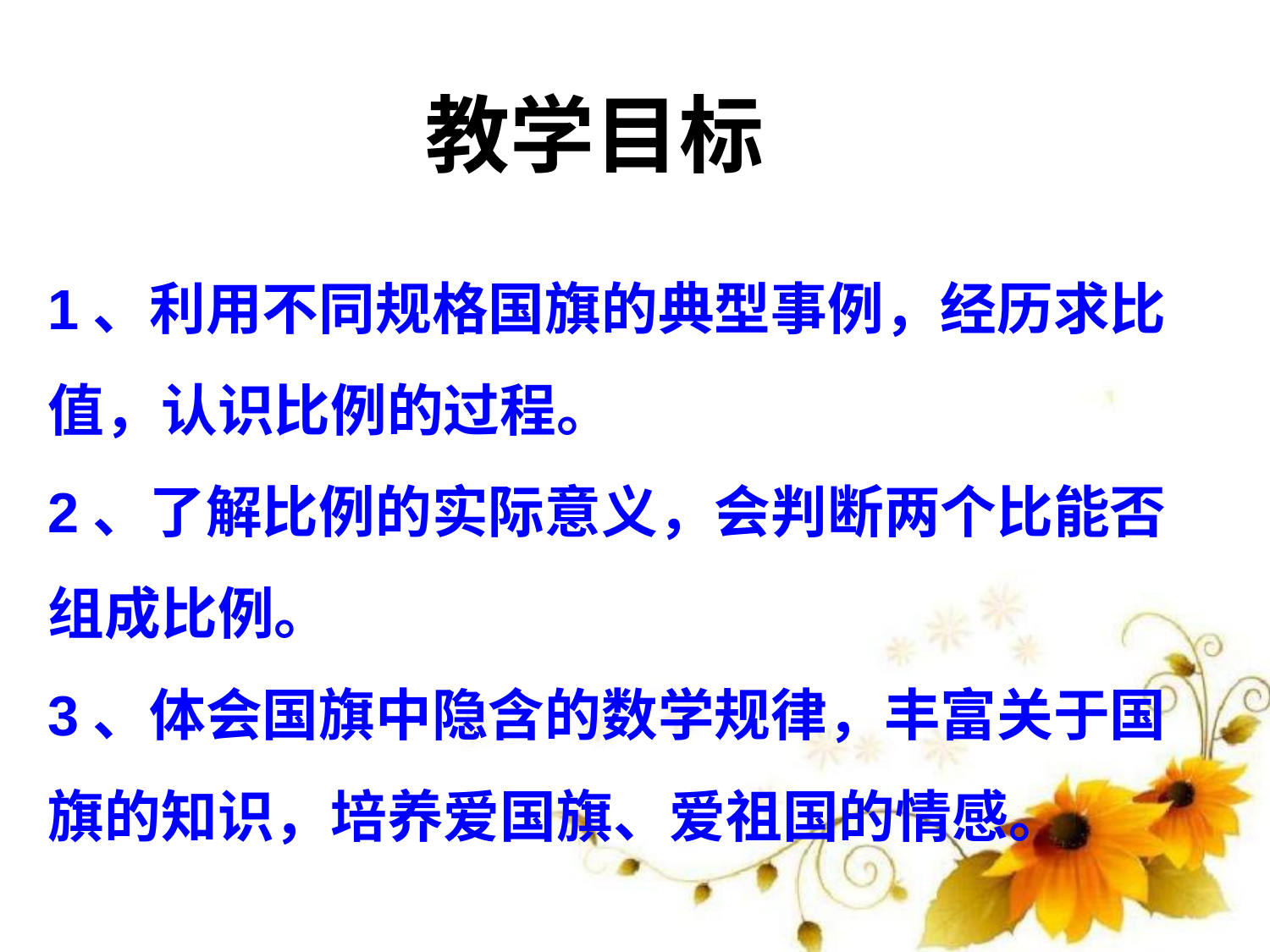

教学目标
1、利用不同规格国旗的典型事例，经历求比值，认识比例的过程。
2、了解比例的实际意义，会判断两个比能否组成比例。
3、体会国旗中隐含的数学规律，丰富关于国旗的知识，培养爱国旗、爱祖国的情感。